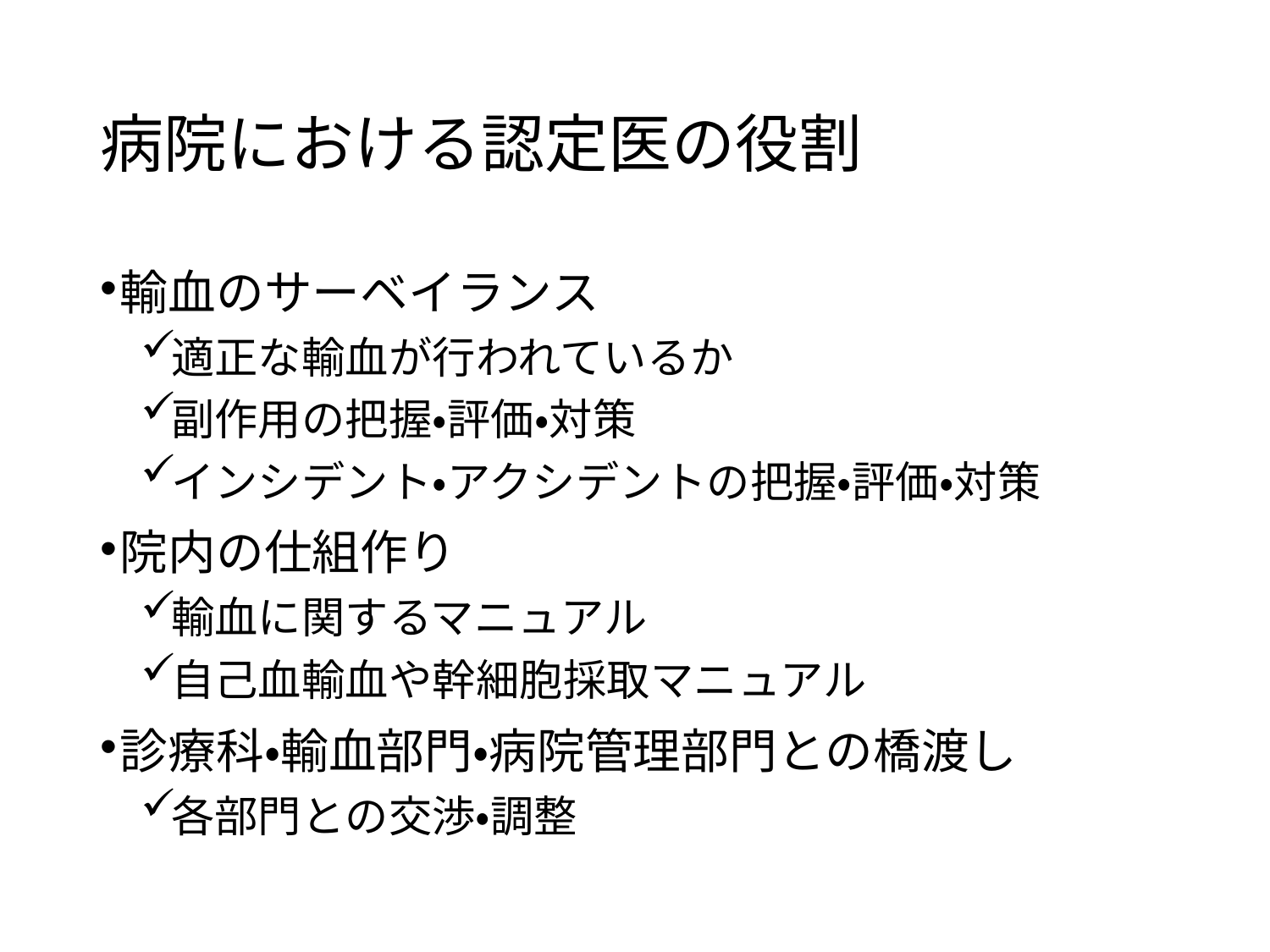

# 病院における認定医の役割
輸血のサーベイランス
適正な輸血が行われているか
副作用の把握・評価・対策
インシデント・アクシデントの把握・評価・対策
院内の仕組作り
輸血に関するマニュアル
自己血輸血や幹細胞採取マニュアル
診療科・輸血部門・病院管理部門との橋渡し
各部門との交渉・調整